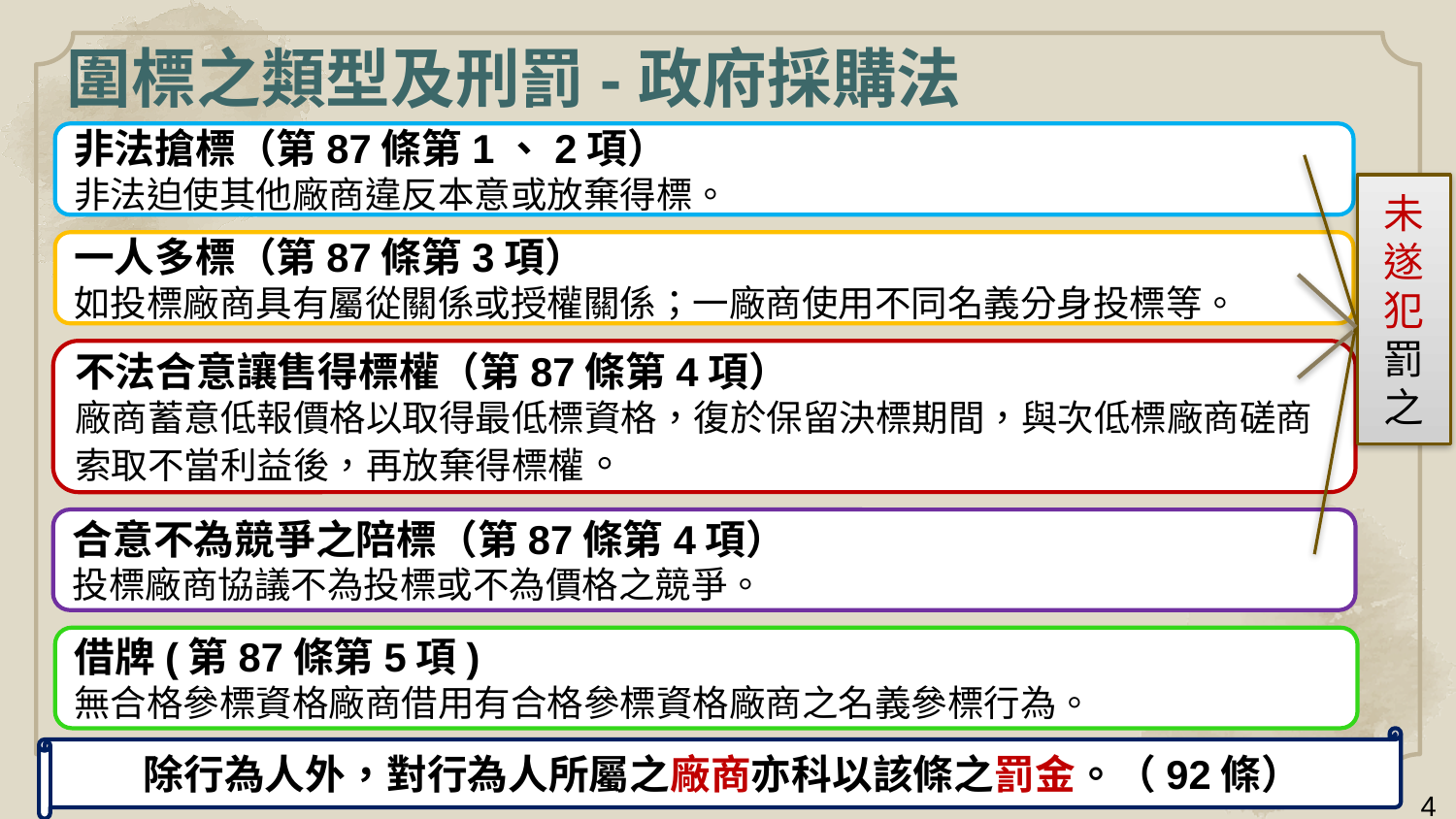

圍標之類型及刑罰-政府採購法
非法搶標（第87條第1、2項）
非法迫使其他廠商違反本意或放棄得標。
未遂犯罰之
一人多標（第87條第3項）
如投標廠商具有屬從關係或授權關係；一廠商使用不同名義分身投標等。
不法合意讓售得標權（第87條第4項）
廠商蓄意低報價格以取得最低標資格，復於保留決標期間，與次低標廠商磋商索取不當利益後，再放棄得標權。
合意不為競爭之陪標（第87條第4項）
投標廠商協議不為投標或不為價格之競爭。
借牌(第87條第5項)
無合格參標資格廠商借用有合格參標資格廠商之名義參標行為。
除行為人外，對行為人所屬之廠商亦科以該條之罰金。（92條）